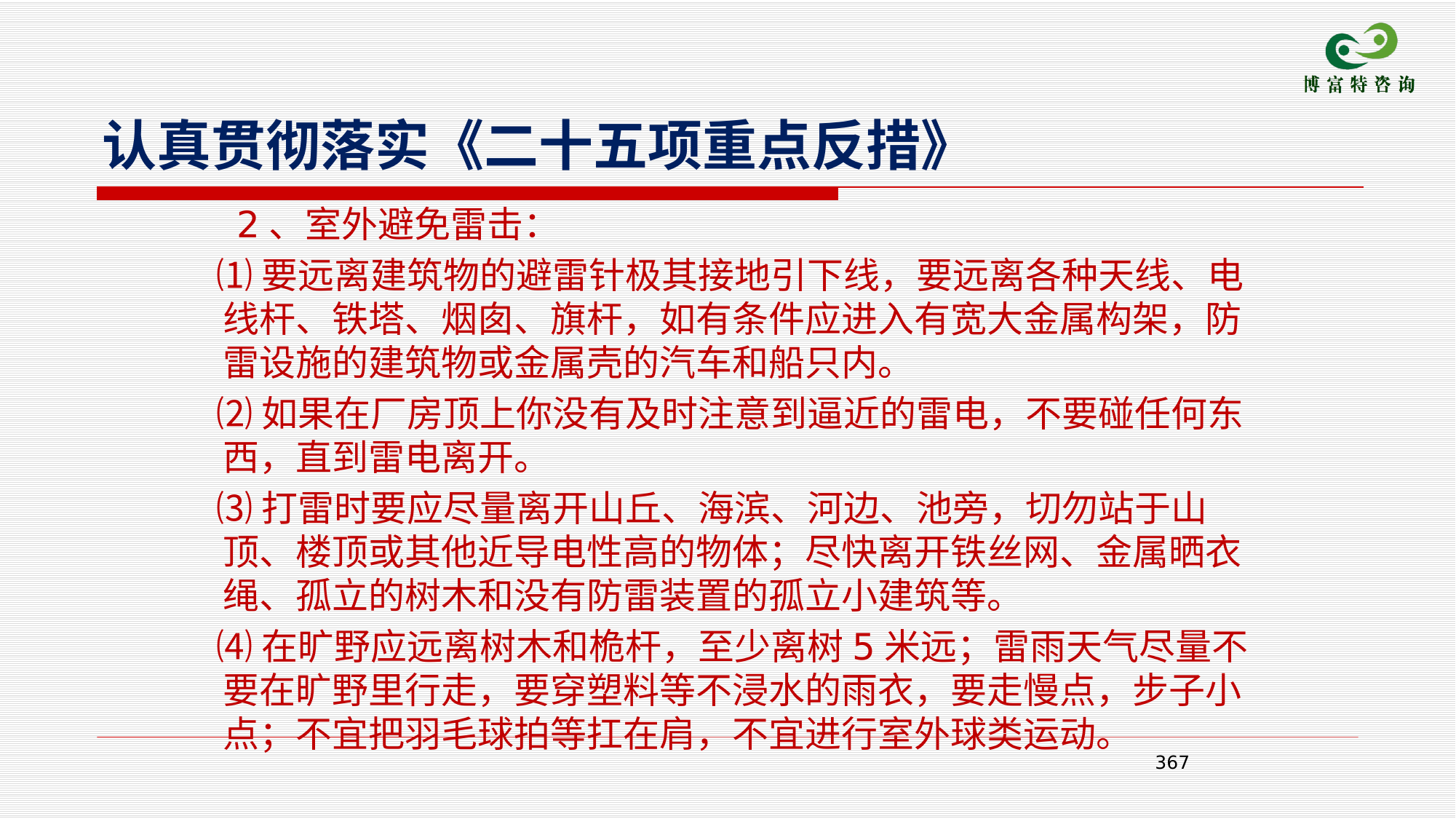

认真贯彻落实《二十五项重点反措》
      2、室外避免雷击：
      ⑴要远离建筑物的避雷针极其接地引下线，要远离各种天线、电线杆、铁塔、烟囱、旗杆，如有条件应进入有宽大金属构架，防雷设施的建筑物或金属壳的汽车和船只内。
      ⑵如果在厂房顶上你没有及时注意到逼近的雷电，不要碰任何东西，直到雷电离开。
      ⑶打雷时要应尽量离开山丘、海滨、河边、池旁，切勿站于山顶、楼顶或其他近导电性高的物体；尽快离开铁丝网、金属晒衣绳、孤立的树木和没有防雷装置的孤立小建筑等。
      ⑷在旷野应远离树木和桅杆，至少离树5米远；雷雨天气尽量不要在旷野里行走，要穿塑料等不浸水的雨衣，要走慢点，步子小点；不宜把羽毛球拍等扛在肩，不宜进行室外球类运动。

367